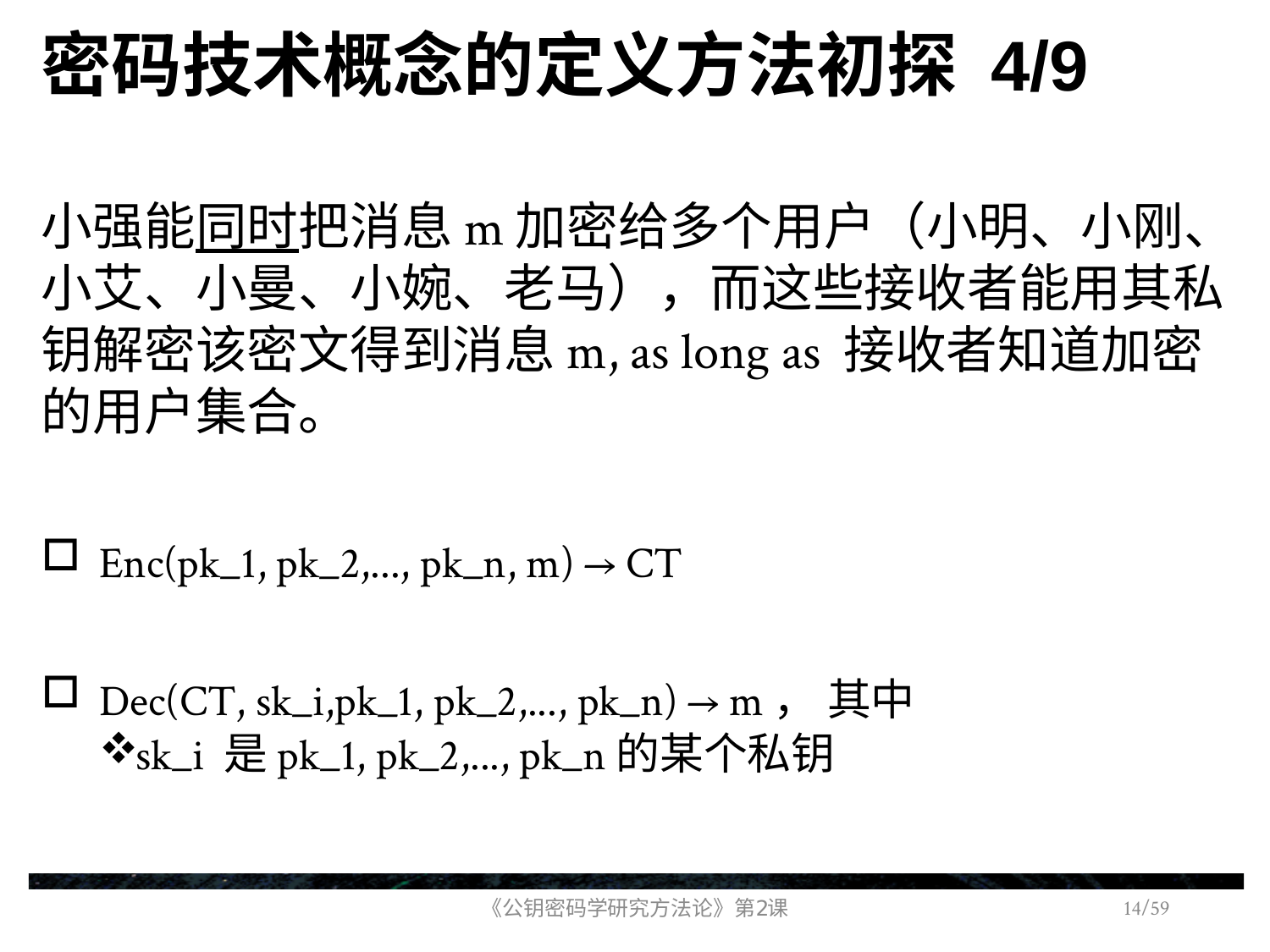

# 密码技术概念的定义方法初探 4/9
小强能同时把消息m加密给多个用户（小明、小刚、小艾、小曼、小婉、老马），而这些接收者能用其私钥解密该密文得到消息m, as long as 接收者知道加密的用户集合。

Enc(pk_1, pk_2,..., pk_n, m) → CT

Dec(CT, sk_i,pk_1, pk_2,..., pk_n) → m， 其中
sk_i 是pk_1, pk_2,..., pk_n的某个私钥
《公钥密码学研究方法论》第2课
14/59